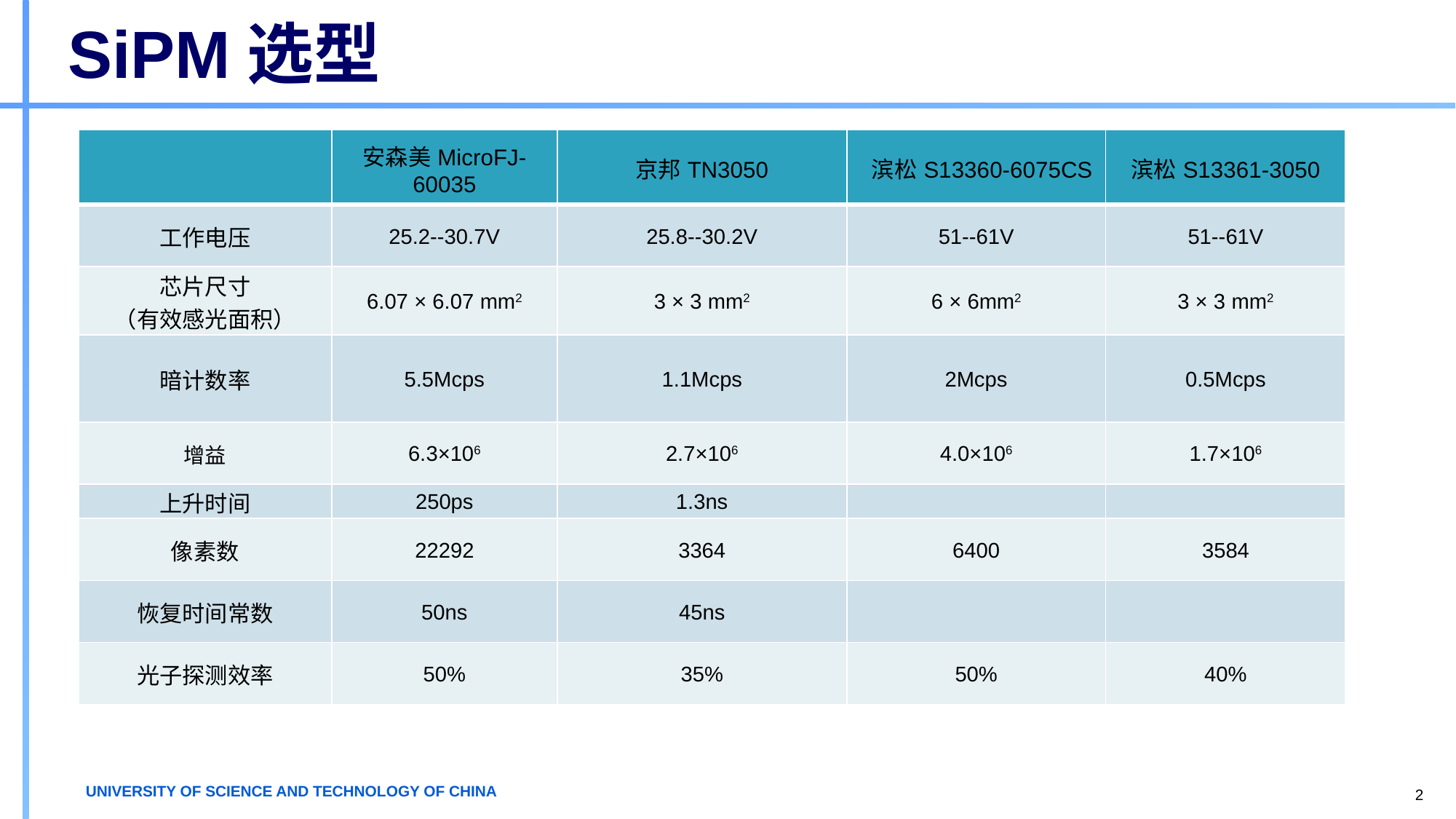

# SiPM选型
|  | 安森美MicroFJ-60035 | 京邦TN3050 | 滨松S13360-6075CS | 滨松S13361-3050 |
| --- | --- | --- | --- | --- |
| 工作电压 | 25.2--30.7V | 25.8--30.2V | 51--61V | 51--61V |
| 芯片尺寸 （有效感光面积） | 6.07 × 6.07 mm2 | 3 × 3 mm2 | 6 × 6mm2 | 3 × 3 mm2 |
| 暗计数率 | 5.5Mcps | 1.1Mcps | 2Mcps | 0.5Mcps |
| 增益 | 6.3×106 | 2.7×106 | 4.0×106 | 1.7×106 |
| 上升时间 | 250ps | 1.3ns |  |  |
| 像素数 | 22292 | 3364 | 6400 | 3584 |
| 恢复时间常数 | 50ns | 45ns |  |  |
| 光子探测效率 | 50% | 35% | 50% | 40% |
2